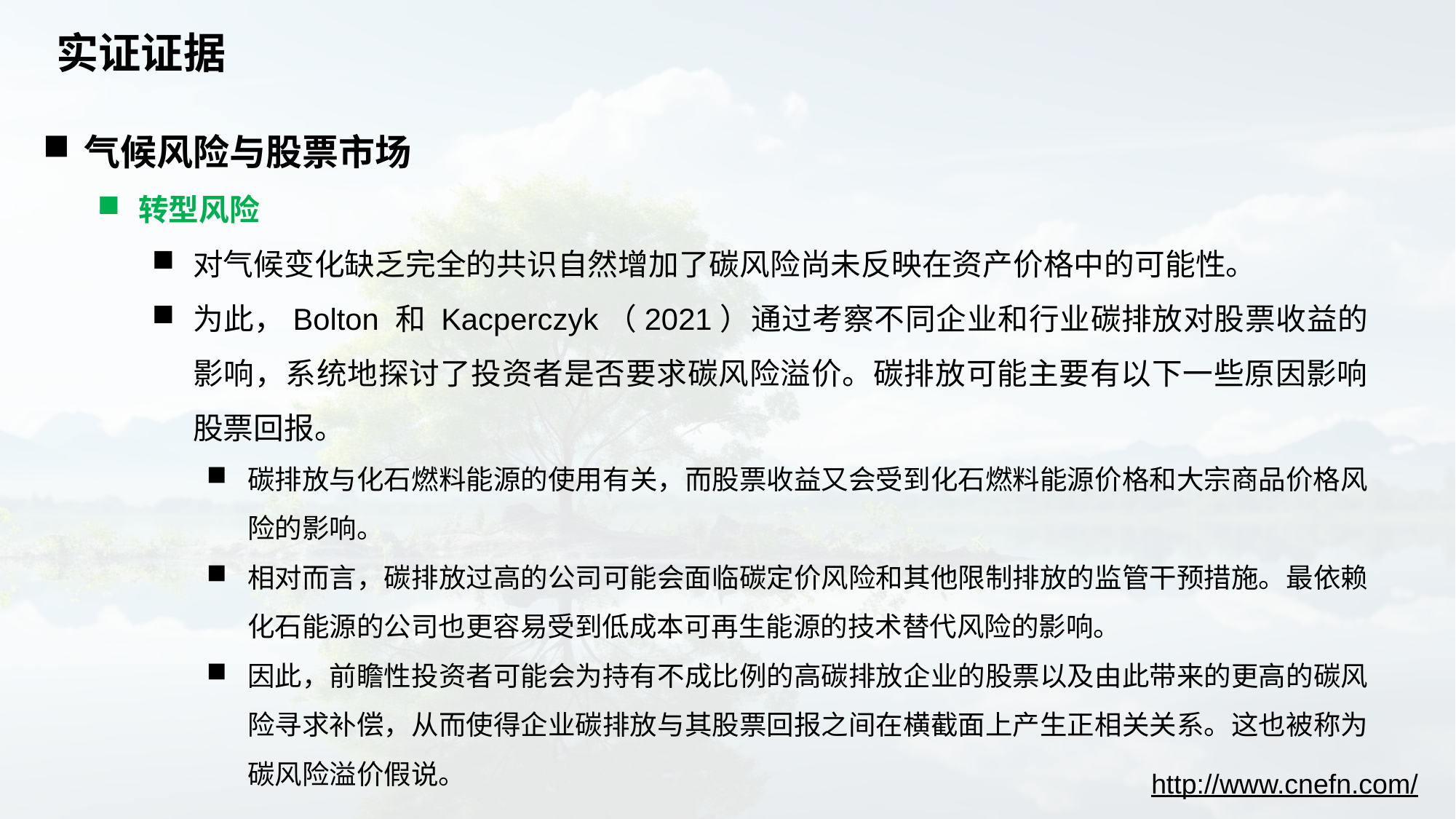

# 实证证据
气候风险与股票市场
转型风险
对气候变化缺乏完全的共识自然增加了碳风险尚未反映在资产价格中的可能性。
为此，Bolton 和 Kacperczyk（2021）通过考察不同企业和行业碳排放对股票收益的影响，系统地探讨了投资者是否要求碳风险溢价。碳排放可能主要有以下一些原因影响股票回报。
碳排放与化石燃料能源的使用有关，而股票收益又会受到化石燃料能源价格和大宗商品价格风险的影响。
相对而言，碳排放过高的公司可能会面临碳定价风险和其他限制排放的监管干预措施。最依赖化石能源的公司也更容易受到低成本可再生能源的技术替代风险的影响。
因此，前瞻性投资者可能会为持有不成比例的高碳排放企业的股票以及由此带来的更高的碳风险寻求补偿，从而使得企业碳排放与其股票回报之间在横截面上产生正相关关系。这也被称为碳风险溢价假说。